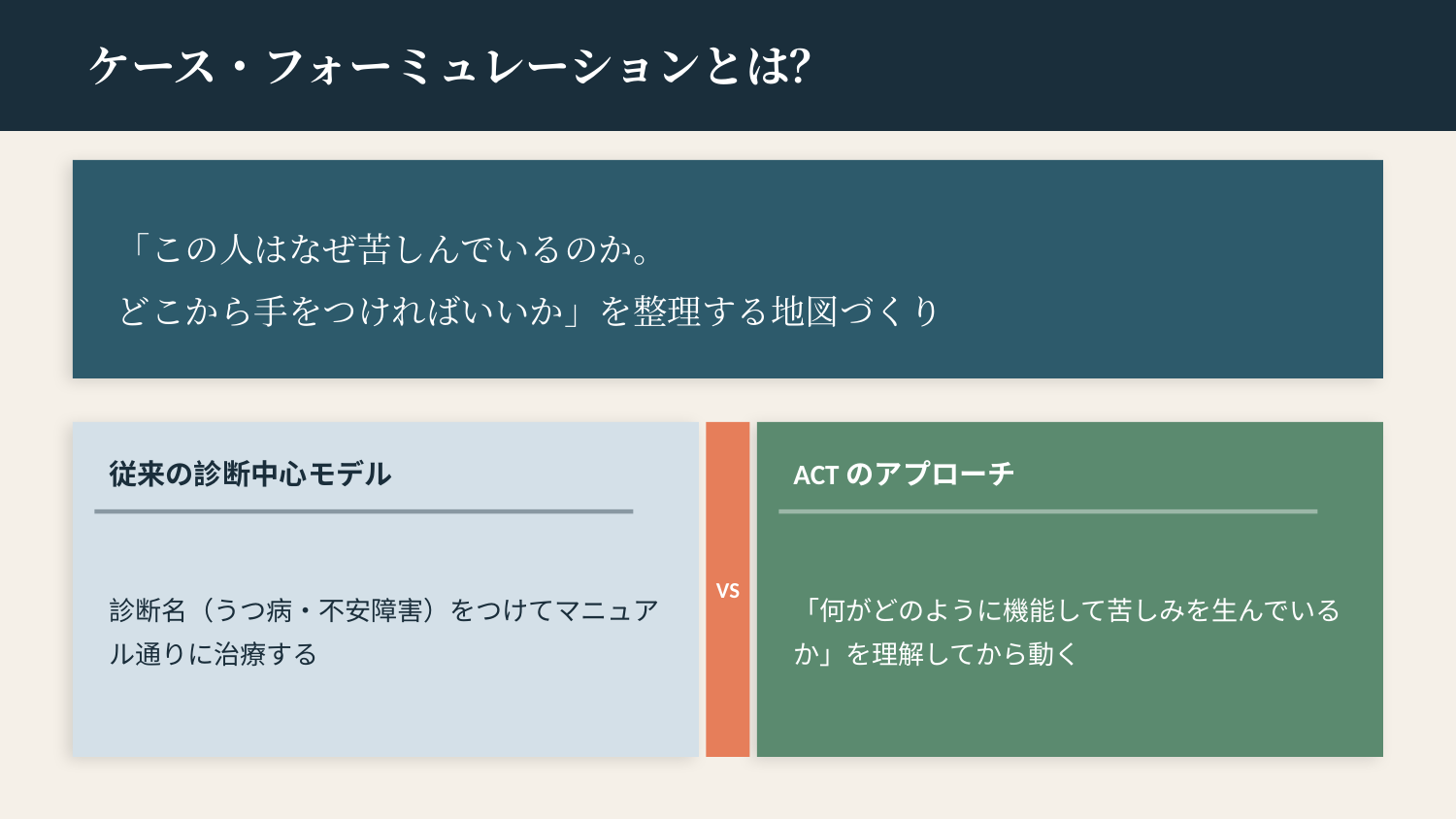

ケース・フォーミュレーションとは？

「この人はなぜ苦しんでいるのか。
どこから手をつければいいか」を整理する地図づくり

従来の診断中心モデル
ACTのアプローチ

診断名（うつ病・不安障害）をつけてマニュアル通りに治療する
「何がどのように機能して苦しみを生んでいるか」を理解してから動く
VS